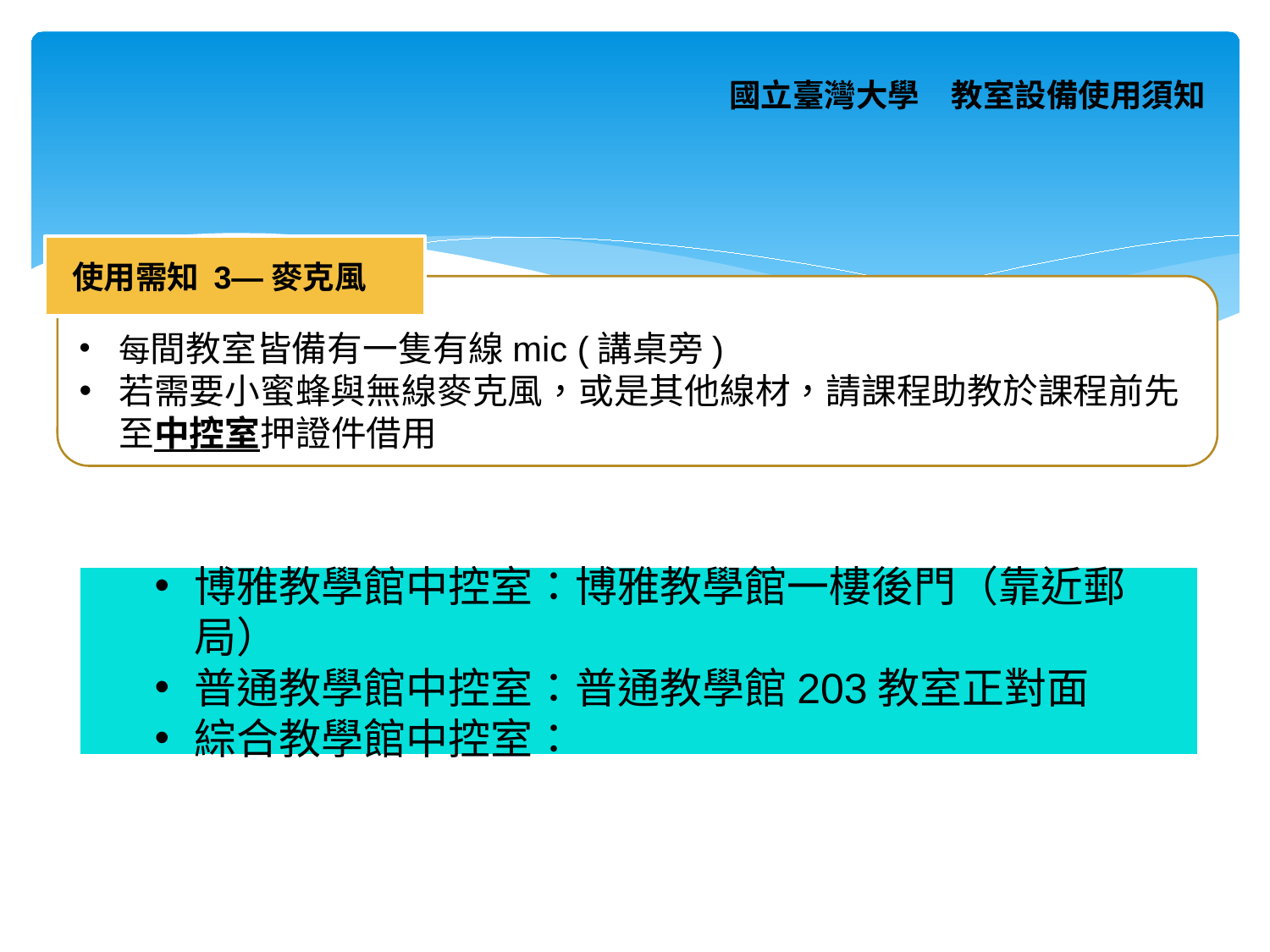

國立臺灣大學　教室設備使用須知
 使用需知 3—麥克風

每間教室皆備有一隻有線mic (講桌旁)
若需要小蜜蜂與無線麥克風，或是其他線材，請課程助教於課程前先至中控室押證件借用
博雅教學館中控室：博雅教學館一樓後門（靠近郵局）
普通教學館中控室：普通教學館203教室正對面
綜合教學館中控室：